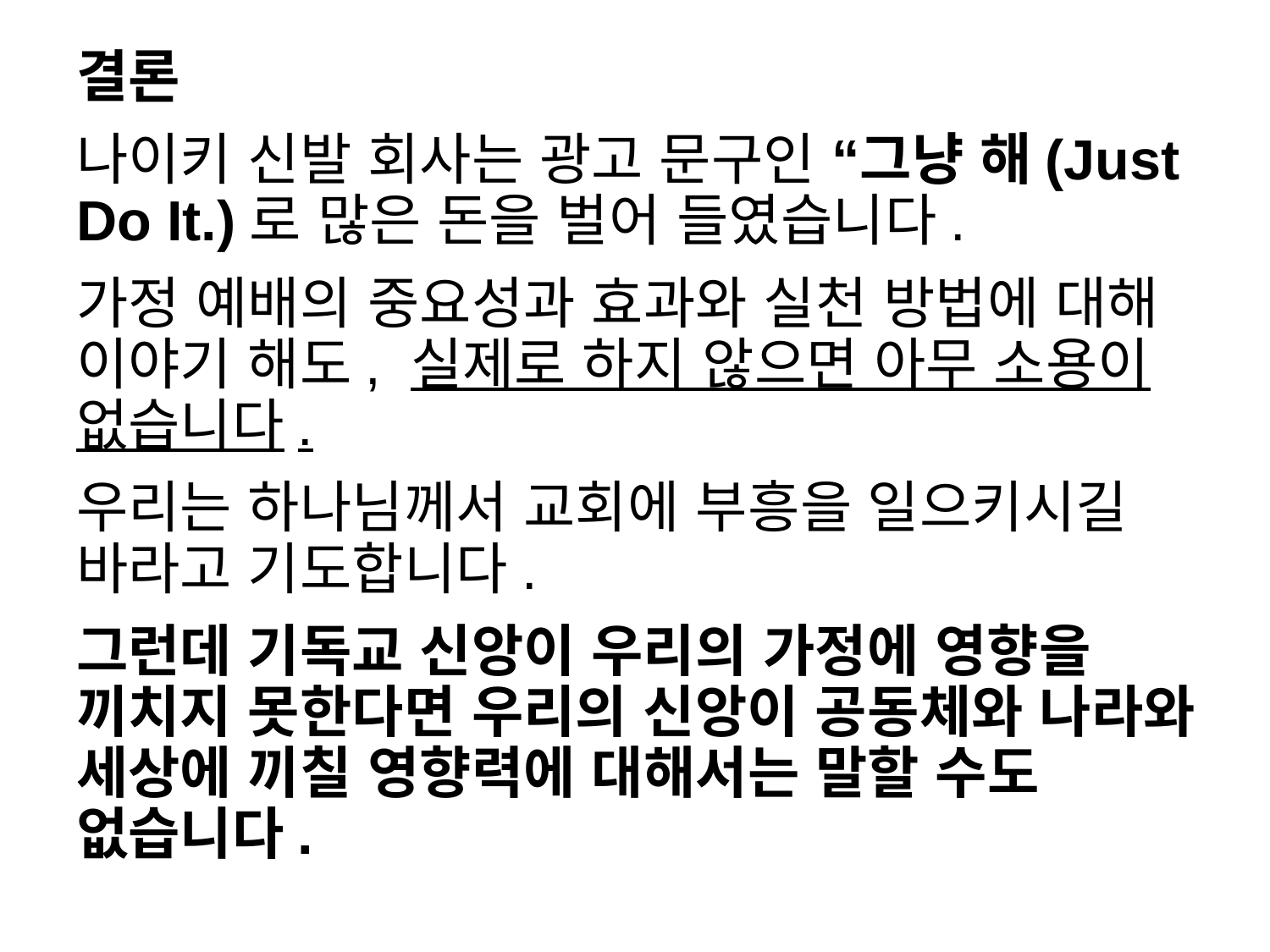

결론
나이키 신발 회사는 광고 문구인 “그냥 해(Just Do It.)로 많은 돈을 벌어 들였습니다.
가정 예배의 중요성과 효과와 실천 방법에 대해 이야기 해도, 실제로 하지 않으면 아무 소용이 없습니다.
우리는 하나님께서 교회에 부흥을 일으키시길 바라고 기도합니다.
그런데 기독교 신앙이 우리의 가정에 영향을 끼치지 못한다면 우리의 신앙이 공동체와 나라와 세상에 끼칠 영향력에 대해서는 말할 수도 없습니다.